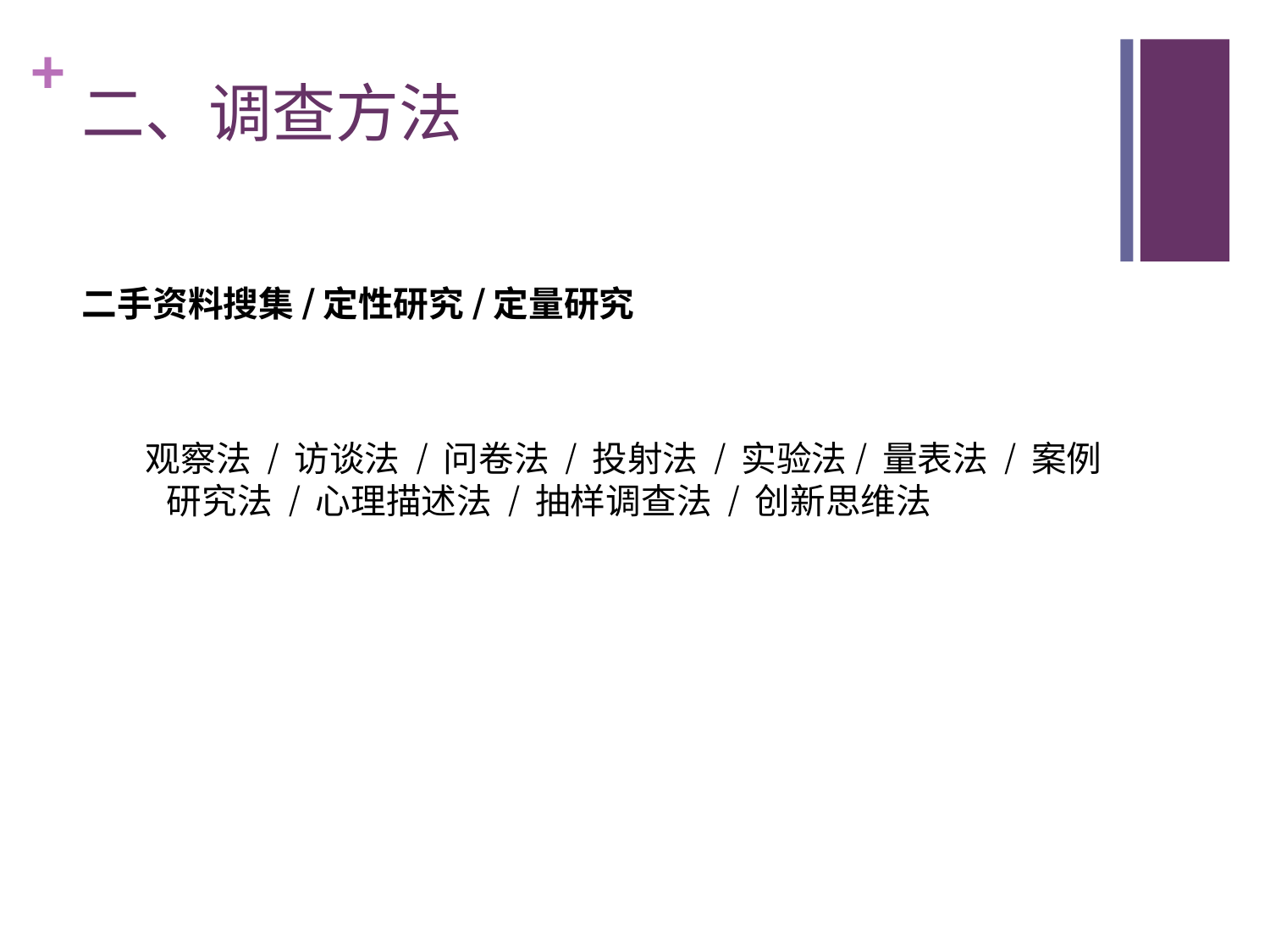

# 二、调查方法
二手资料搜集/定性研究/定量研究

       观察法 / 访谈法 / 问卷法 / 投射法 / 实验法/ 量表法 / 案例研究法 / 心理描述法 / 抽样调查法 / 创新思维法